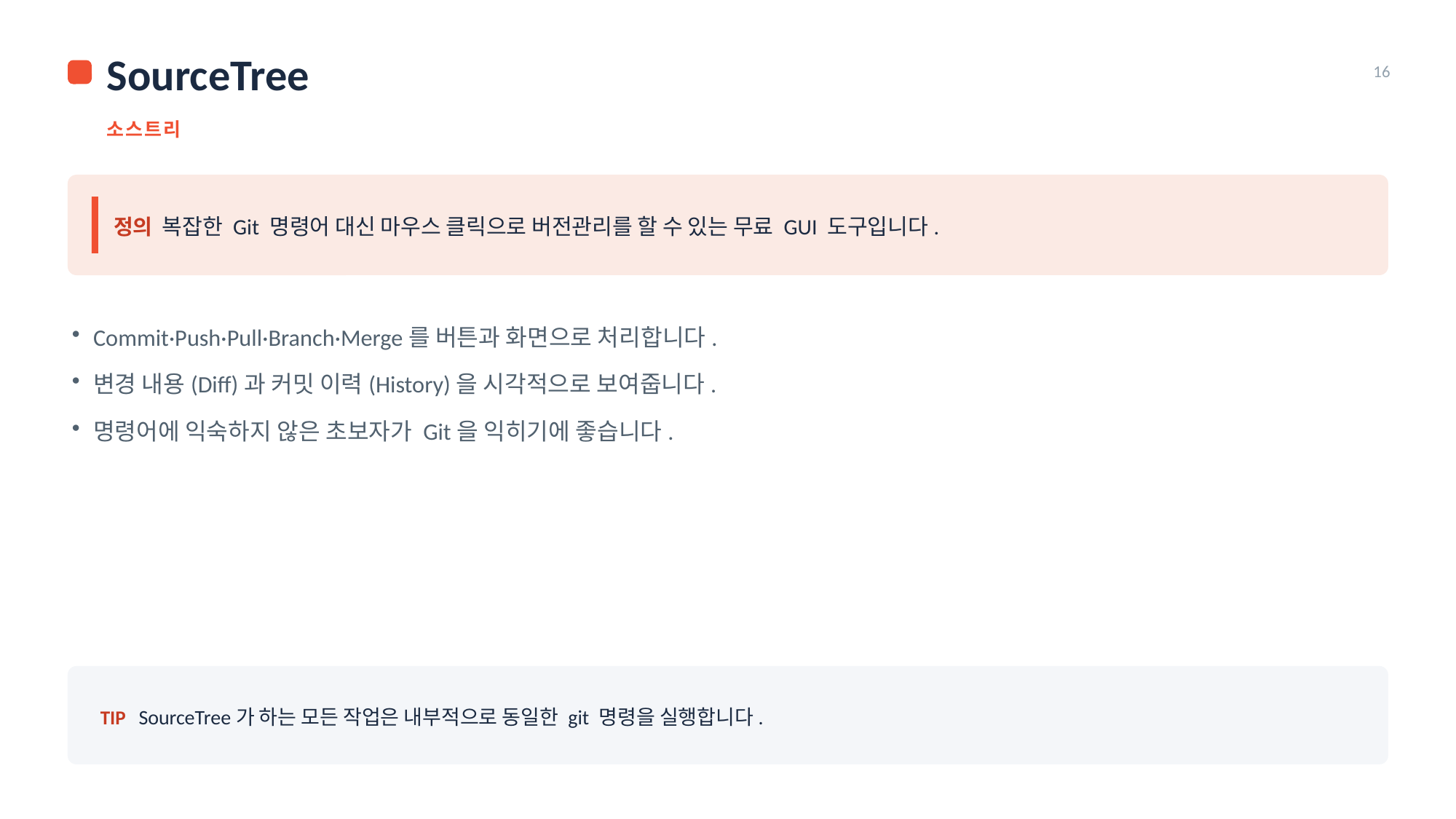

SourceTree
16

소스트리

정의  복잡한 Git 명령어 대신 마우스 클릭으로 버전관리를 할 수 있는 무료 GUI 도구입니다.

Commit·Push·Pull·Branch·Merge를 버튼과 화면으로 처리합니다.
변경 내용(Diff)과 커밋 이력(History)을 시각적으로 보여줍니다.
명령어에 익숙하지 않은 초보자가 Git을 익히기에 좋습니다.

TIP   SourceTree가 하는 모든 작업은 내부적으로 동일한 git 명령을 실행합니다.